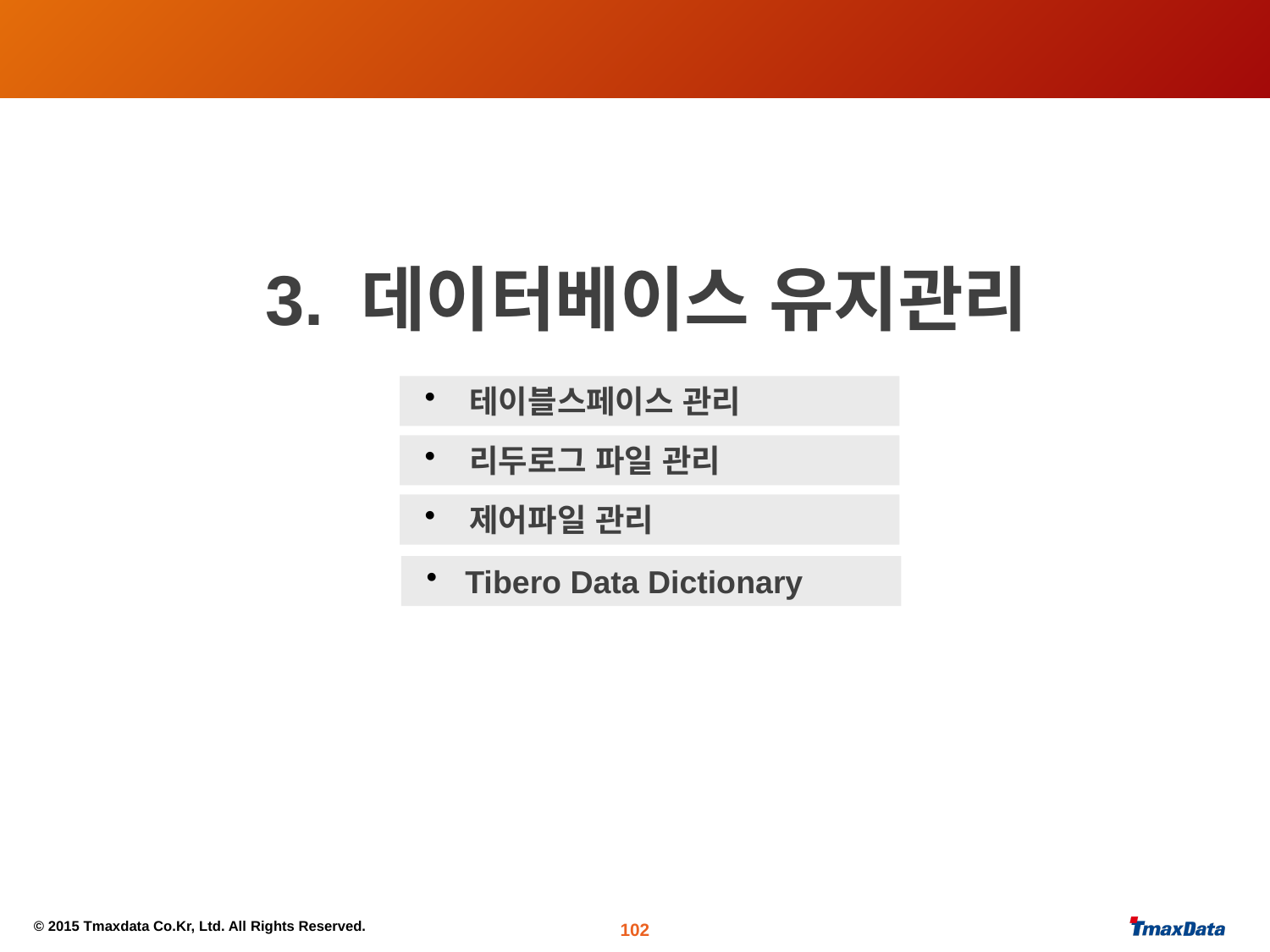

#
3. 데이터베이스 유지관리
 테이블스페이스 관리
 리두로그 파일 관리
 제어파일 관리
 Tibero Data Dictionary